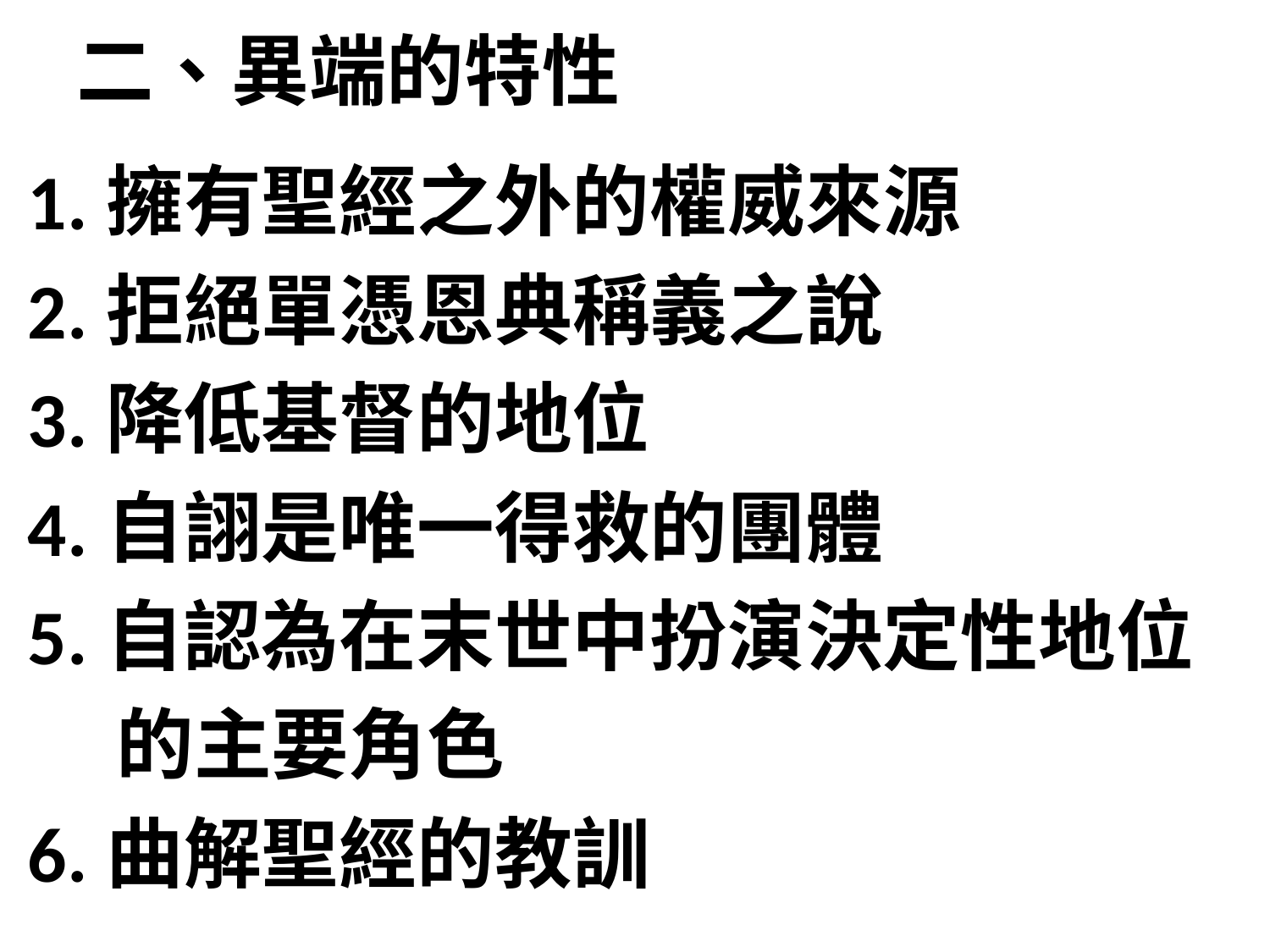

# 二、異端的特性
1.擁有聖經之外的權威來源
2.拒絕單憑恩典稱義之說
3.降低基督的地位
4.自詡是唯一得救的團體
5.自認為在末世中扮演決定性地位
    的主要角色
6.曲解聖經的教訓